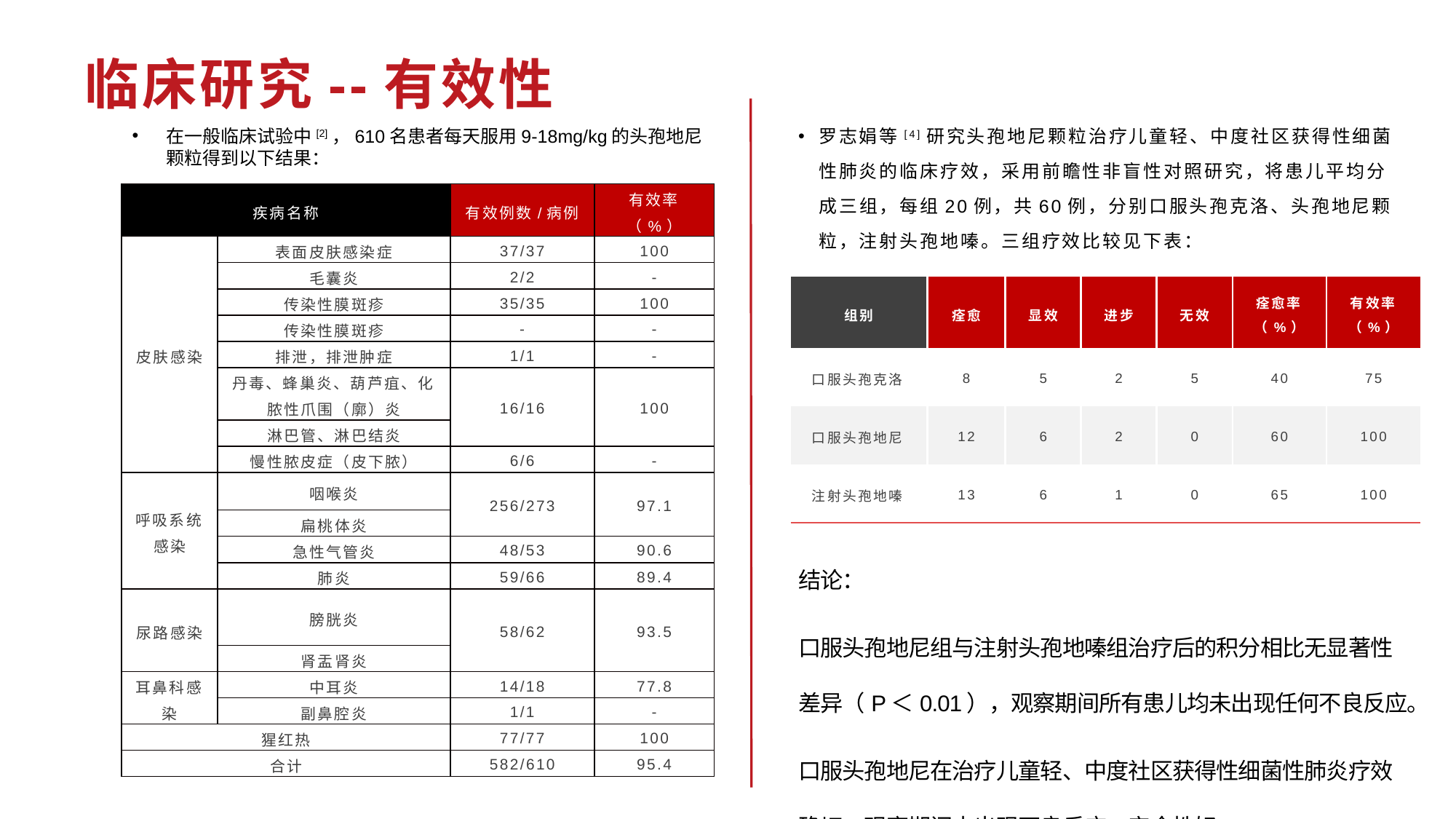

临床研究--有效性
罗志娟等[4]研究头孢地尼颗粒治疗儿童轻、中度社区获得性细菌性肺炎的临床疗效，采用前瞻性非盲性对照研究，将患儿平均分成三组，每组20例，共60例，分别口服头孢克洛、头孢地尼颗粒，注射头孢地嗪。三组疗效比较见下表：
在一般临床试验中[2]，610名患者每天服用9-18mg/kg的头孢地尼颗粒得到以下结果：
| 疾病名称 |  | 有效例数/病例 | 有效率（%） |
| --- | --- | --- | --- |
| 皮肤感染 | 表面皮肤感染症 | 37/37 | 100 |
|  | 毛囊炎 | 2/2 | - |
|  | 传染性膜斑疹 | 35/35 | 100 |
|  | 传染性膜斑疹 | - | - |
|  | 排泄，排泄肿症 | 1/1 | - |
|  | 丹毒、蜂巢炎、葫芦疽、化脓性爪围（廓）炎 | 16/16 | 100 |
|  | 淋巴管、淋巴结炎 |  |  |
|  | 慢性脓皮症（皮下脓） | 6/6 | - |
| 呼吸系统感染 | 咽喉炎 | 256/273 | 97.1 |
|  | 扁桃体炎 |  |  |
|  | 急性气管炎 | 48/53 | 90.6 |
|  | 肺炎 | 59/66 | 89.4 |
| 尿路感染 | 膀胱炎 | 58/62 | 93.5 |
|  | 肾盂肾炎 |  |  |
| 耳鼻科感染 | 中耳炎 | 14/18 | 77.8 |
|  | 副鼻腔炎 | 1/1 | - |
| 猩红热 |  | 77/77 | 100 |
| 合计 |  | 582/610 | 95.4 |
| 组别 | 痊愈 | 显效 | 进步 | 无效 | 痊愈率（%） | 有效率（%） |
| --- | --- | --- | --- | --- | --- | --- |
| 口服头孢克洛 | 8 | 5 | 2 | 5 | 40 | 75 |
| 口服头孢地尼 | 12 | 6 | 2 | 0 | 60 | 100 |
| 注射头孢地嗪 | 13 | 6 | 1 | 0 | 65 | 100 |
结论：
口服头孢地尼组与注射头孢地嗪组治疗后的积分相比无显著性差异（P＜0.01），观察期间所有患儿均未出现任何不良反应。
口服头孢地尼在治疗儿童轻、中度社区获得性细菌性肺炎疗效确切，观察期间未出现不良反应，安全性好。